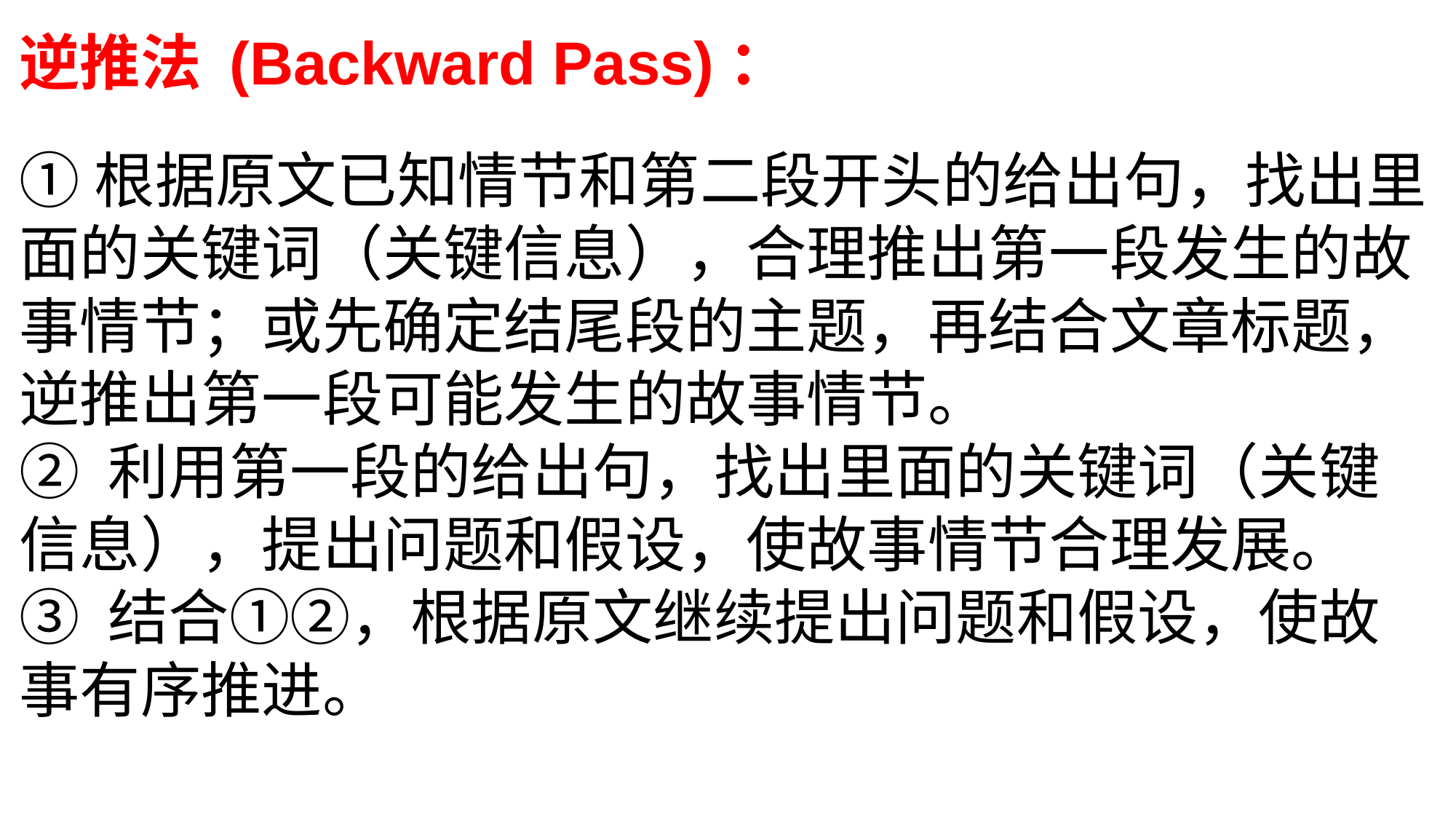

逆推法 (Backward Pass)：

①根据原文已知情节和第二段开头的给出句，找出里面的关键词（关键信息），合理推出第一段发生的故事情节；或先确定结尾段的主题，再结合文章标题，逆推出第一段可能发生的故事情节。
② 利用第一段的给出句，找出里面的关键词（关键信息），提出问题和假设，使故事情节合理发展。
③ 结合①②，根据原文继续提出问题和假设，使故事有序推进。